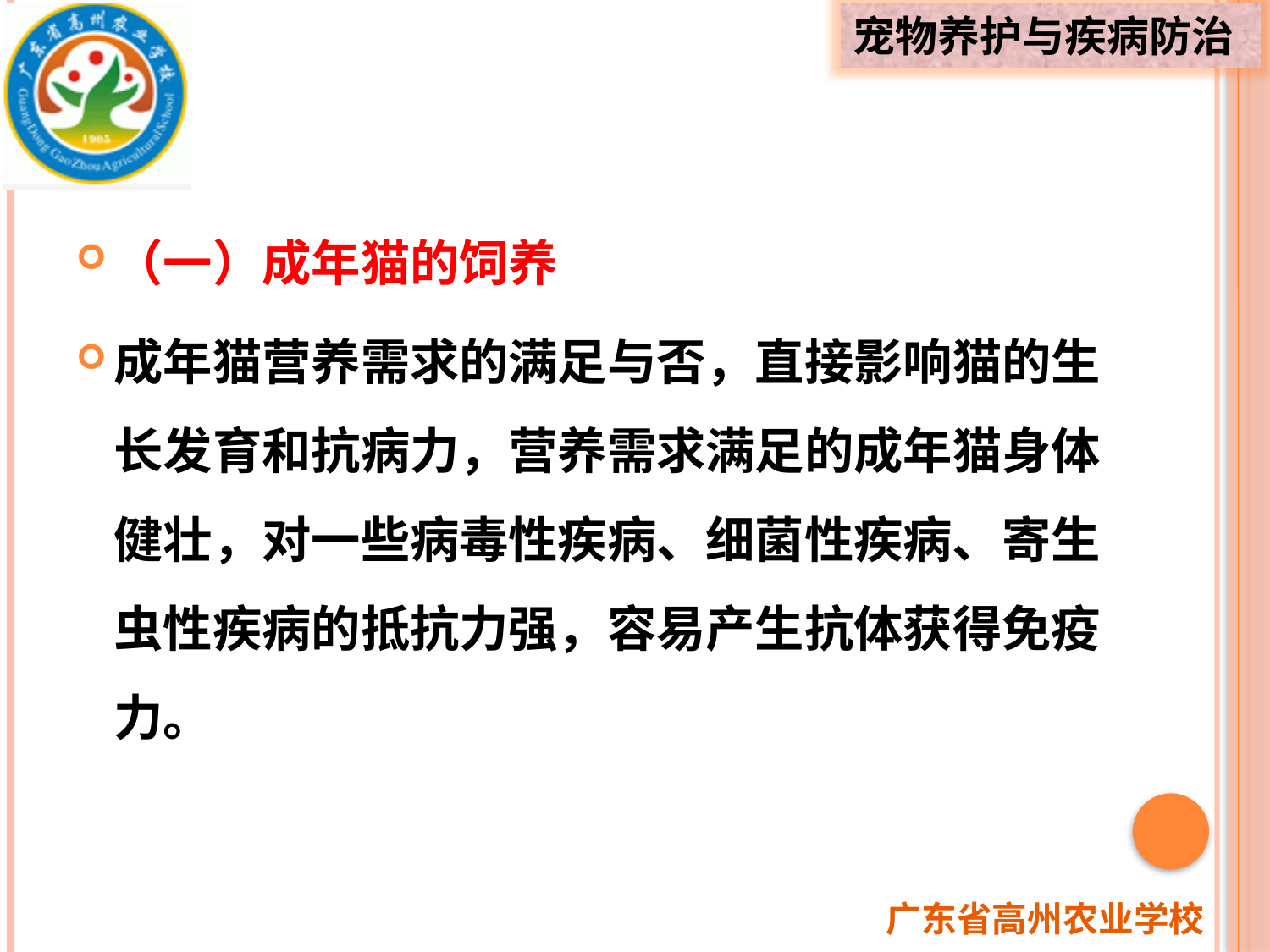

（一）成年猫的饲养
成年猫营养需求的满足与否，直接影响猫的生长发育和抗病力，营养需求满足的成年猫身体健壮，对一些病毒性疾病、细菌性疾病、寄生虫性疾病的抵抗力强，容易产生抗体获得免疫力。